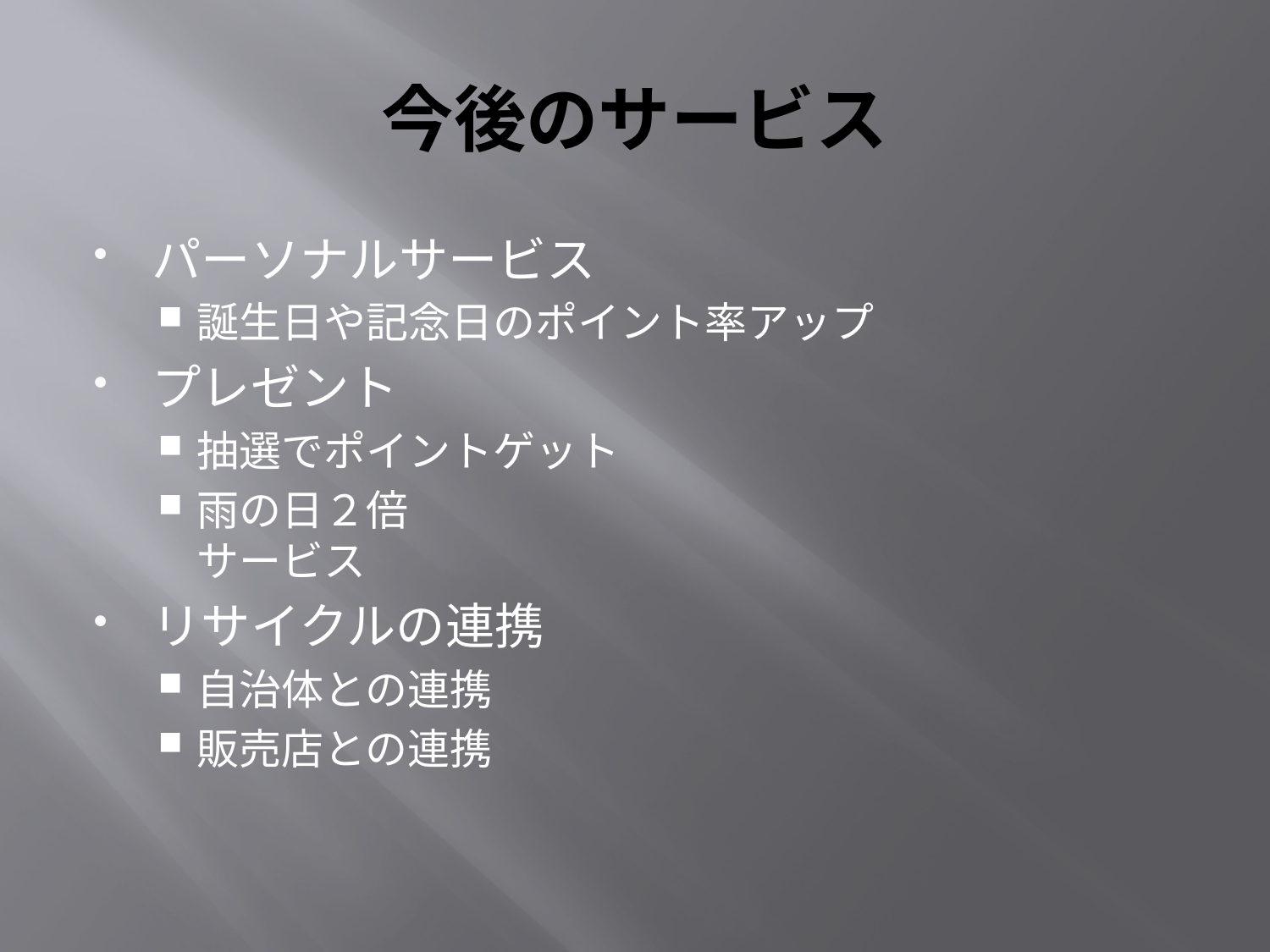

# 今後のサービス
パーソナルサービス
誕生日や記念日のポイント率アップ
プレゼント
抽選でポイントゲット
雨の日２倍
サービス
リサイクルの連携
自治体との連携
販売店との連携